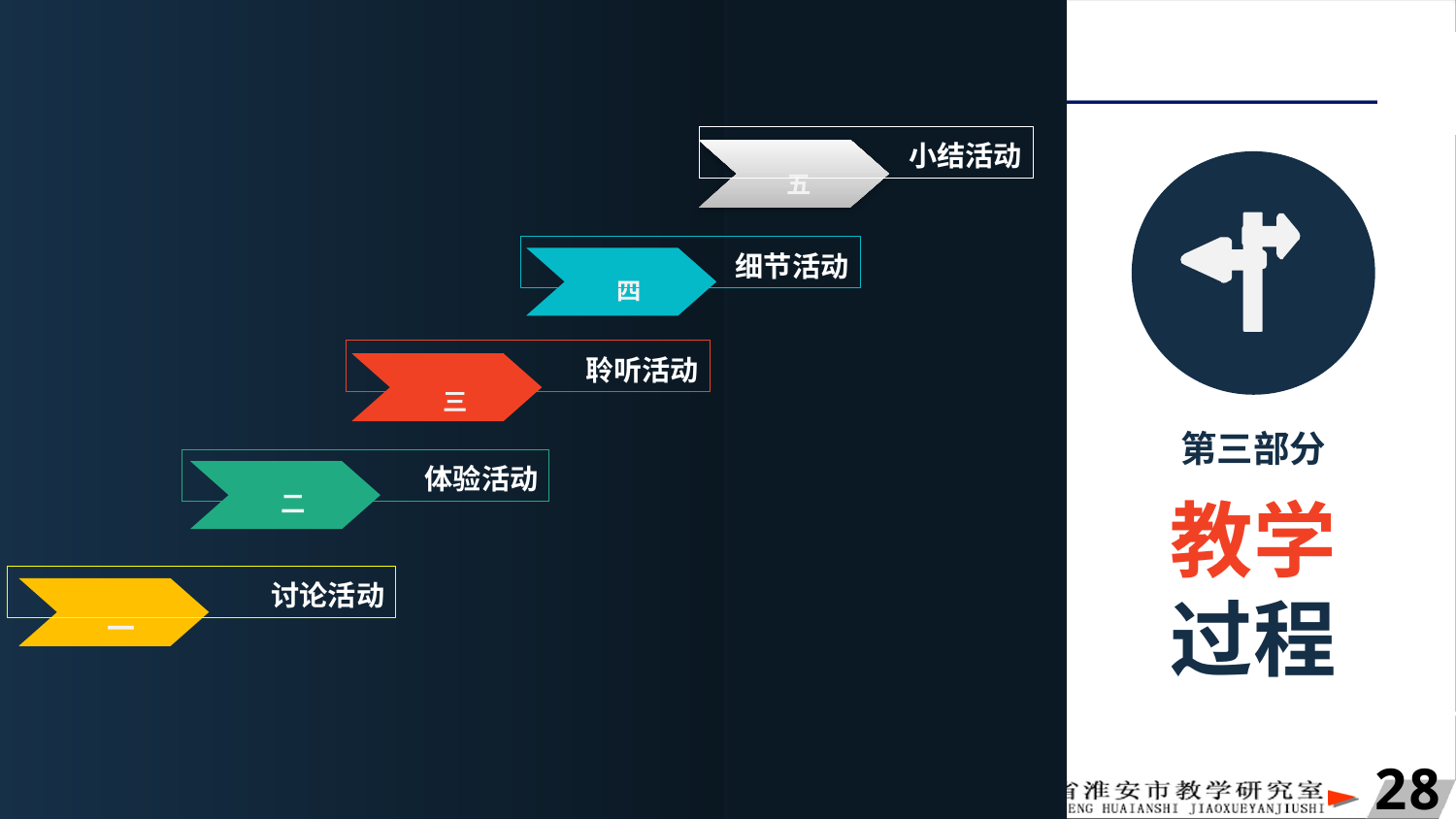

小结活动

五

细节活动

四
聆听活动

三
第三部分
体验活动

二
教学
过程
讨论活动

一